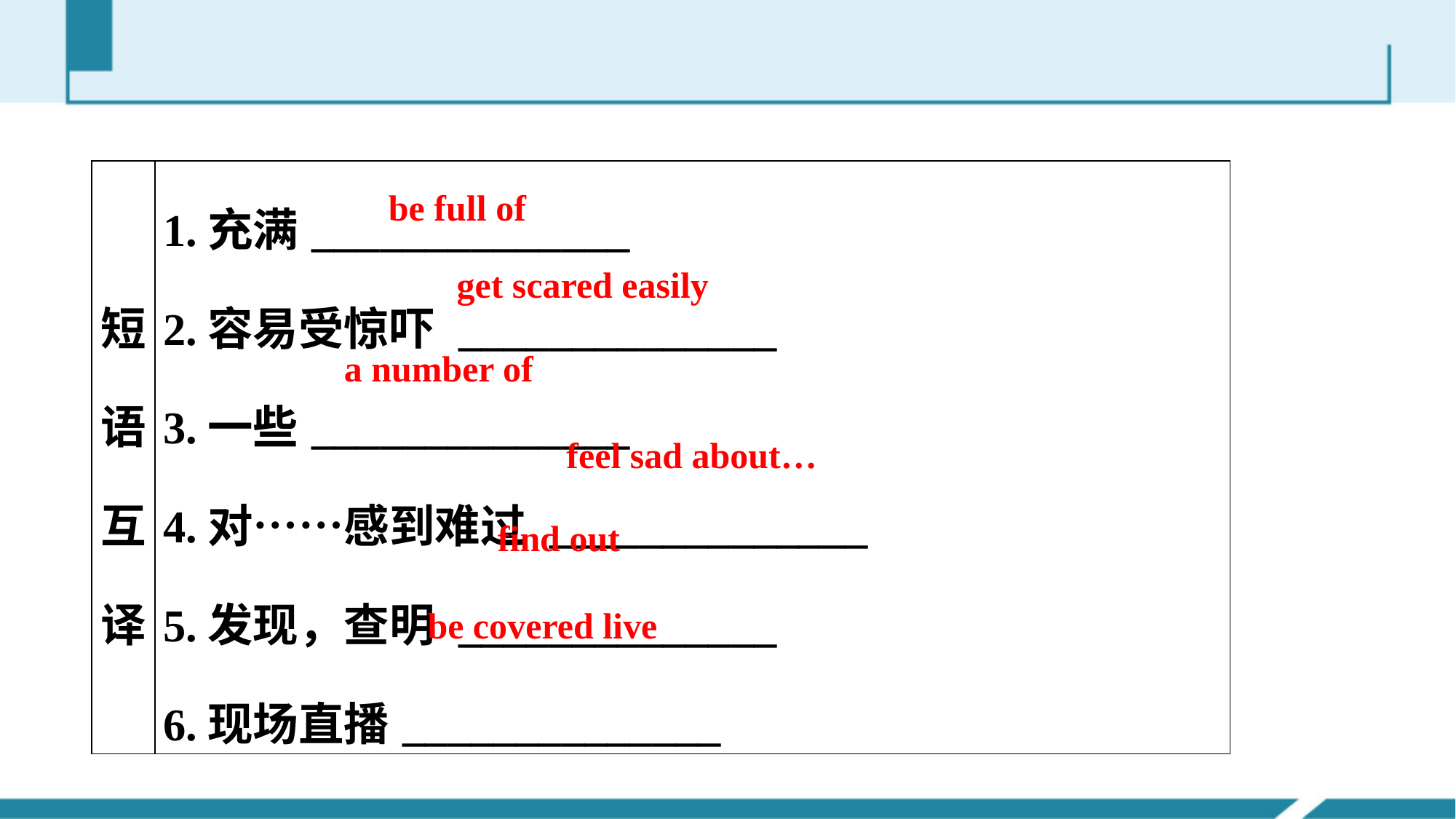

be full of
| 短语互译 | 1.充满\_\_\_\_\_\_\_\_\_\_\_\_\_\_ 2.容易受惊吓 \_\_\_\_\_\_\_\_\_\_\_\_\_\_ 3.一些\_\_\_\_\_\_\_\_\_\_\_\_\_\_ 4.对……感到难过 \_\_\_\_\_\_\_\_\_\_\_\_\_\_ 5.发现，查明 \_\_\_\_\_\_\_\_\_\_\_\_\_\_ 6.现场直播\_\_\_\_\_\_\_\_\_\_\_\_\_\_ |
| --- | --- |
get scared easily
a number of
feel sad about…
find out
be covered live